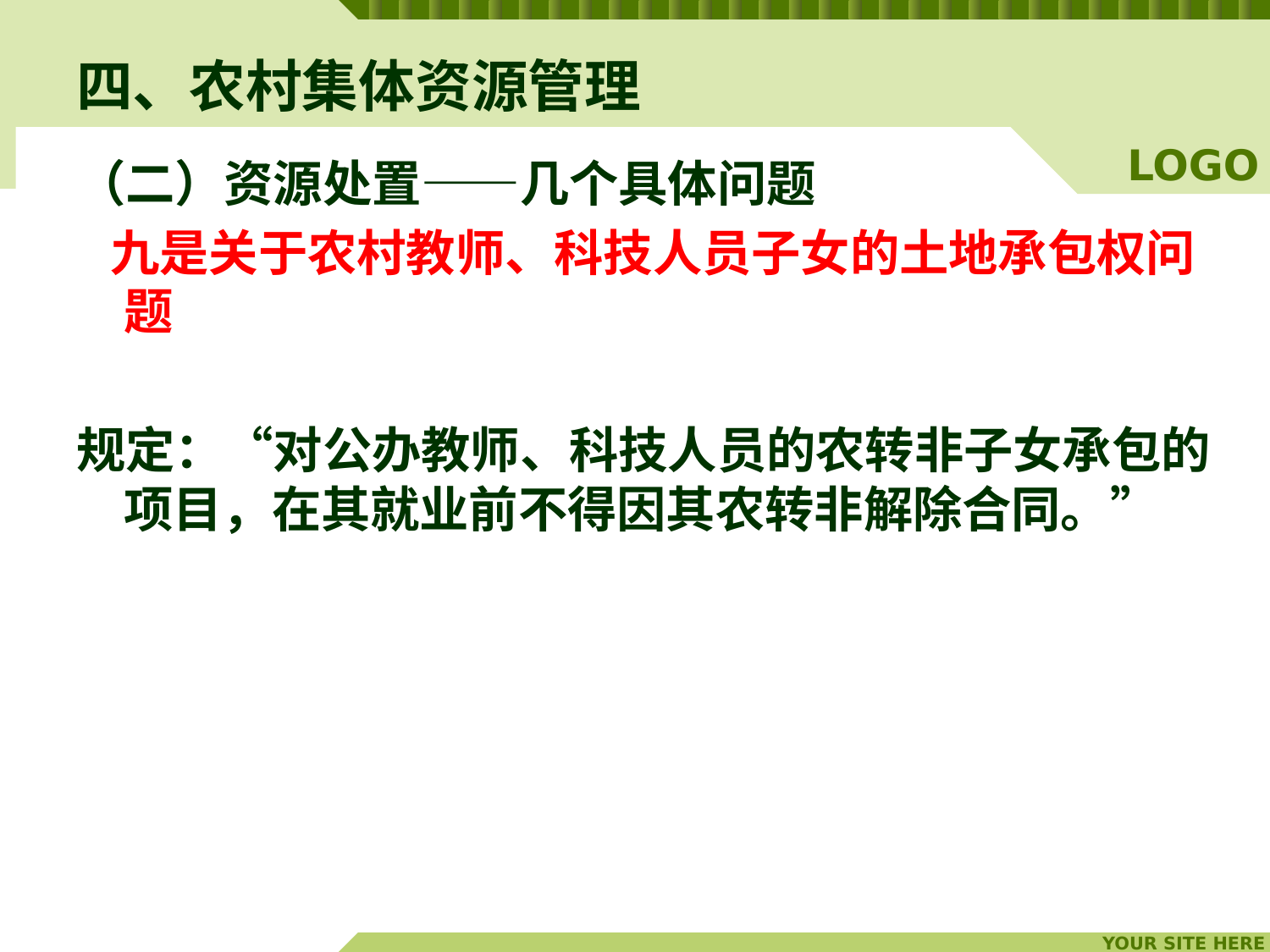

# 四、农村集体资源管理
（二）资源处置——几个具体问题
  九是关于农村教师、科技人员子女的土地承包权问题

规定：“对公办教师、科技人员的农转非子女承包的项目，在其就业前不得因其农转非解除合同。”